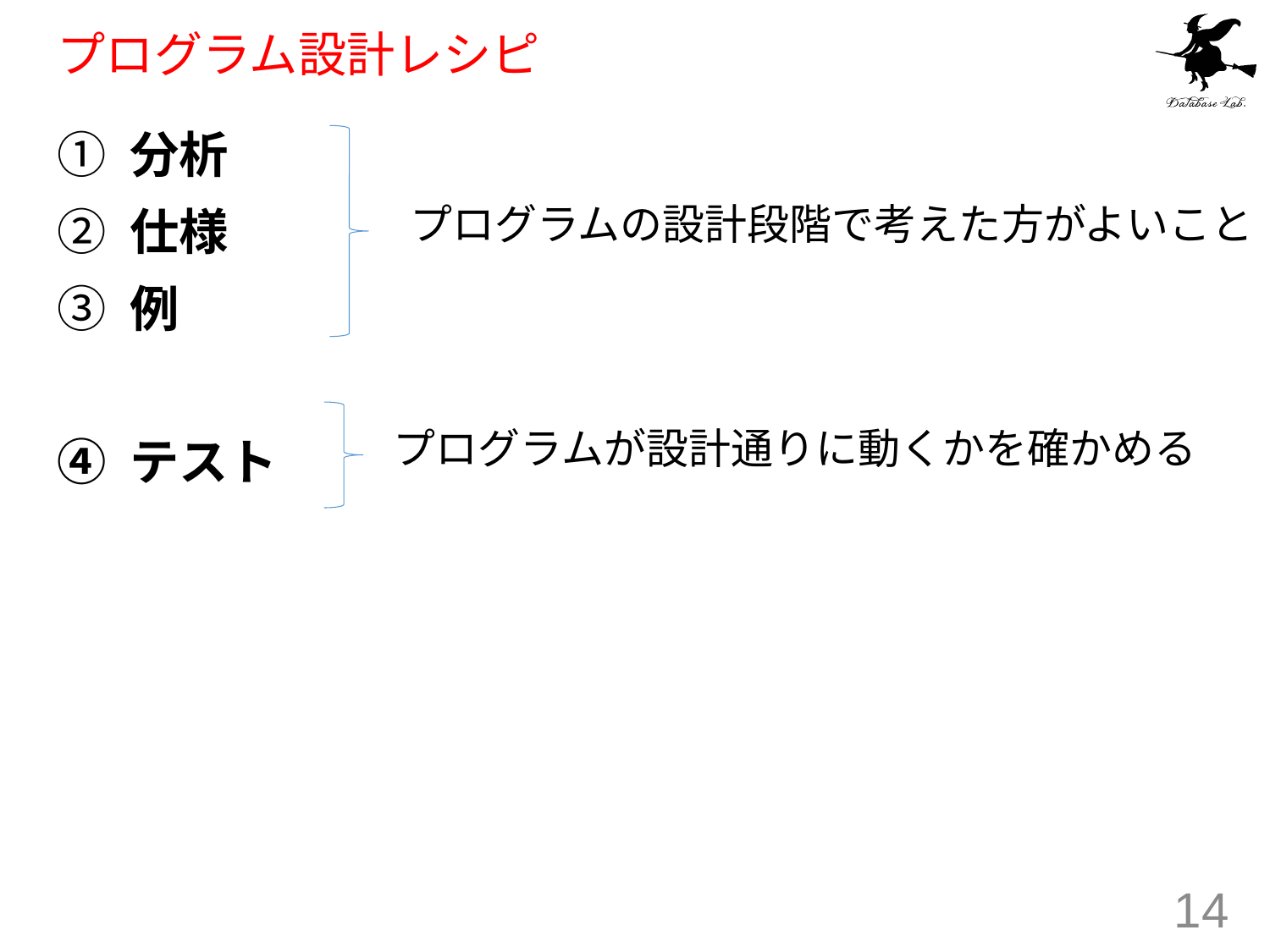

# プログラム設計レシピ
① 分析
② 仕様
③ 例

④ テスト

プログラムの設計段階で考えた方がよいこと

プログラムが設計通りに動くかを確かめる
14